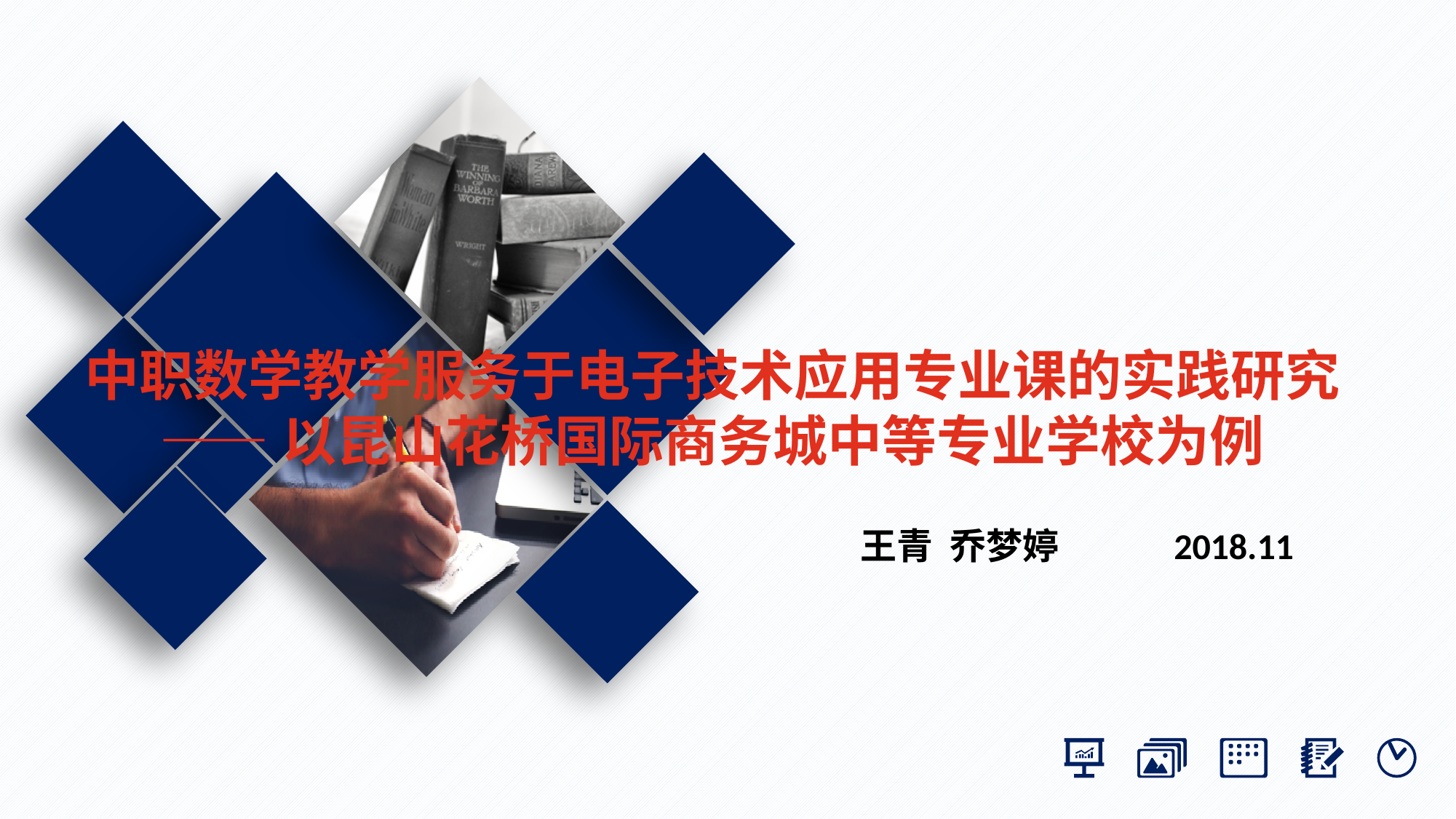

中职数学教学服务于电子技术应用专业课的实践研究
——以昆山花桥国际商务城中等专业学校为例

王青  乔梦婷             2018.11